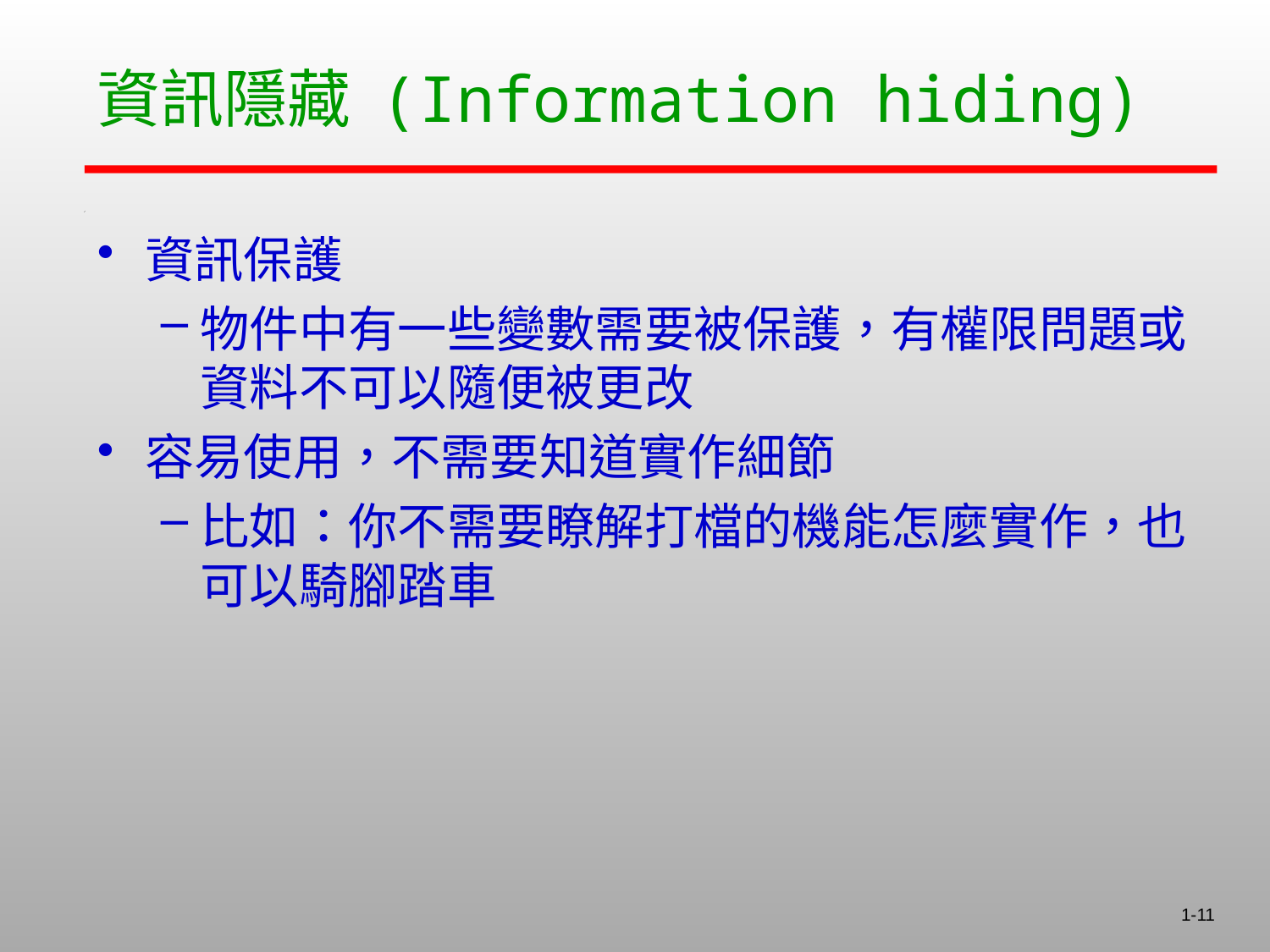

# 資訊隱藏 (Information hiding)
資訊保護
物件中有一些變數需要被保護，有權限問題或資料不可以隨便被更改
容易使用，不需要知道實作細節
比如：你不需要瞭解打檔的機能怎麼實作，也可以騎腳踏車
1-11